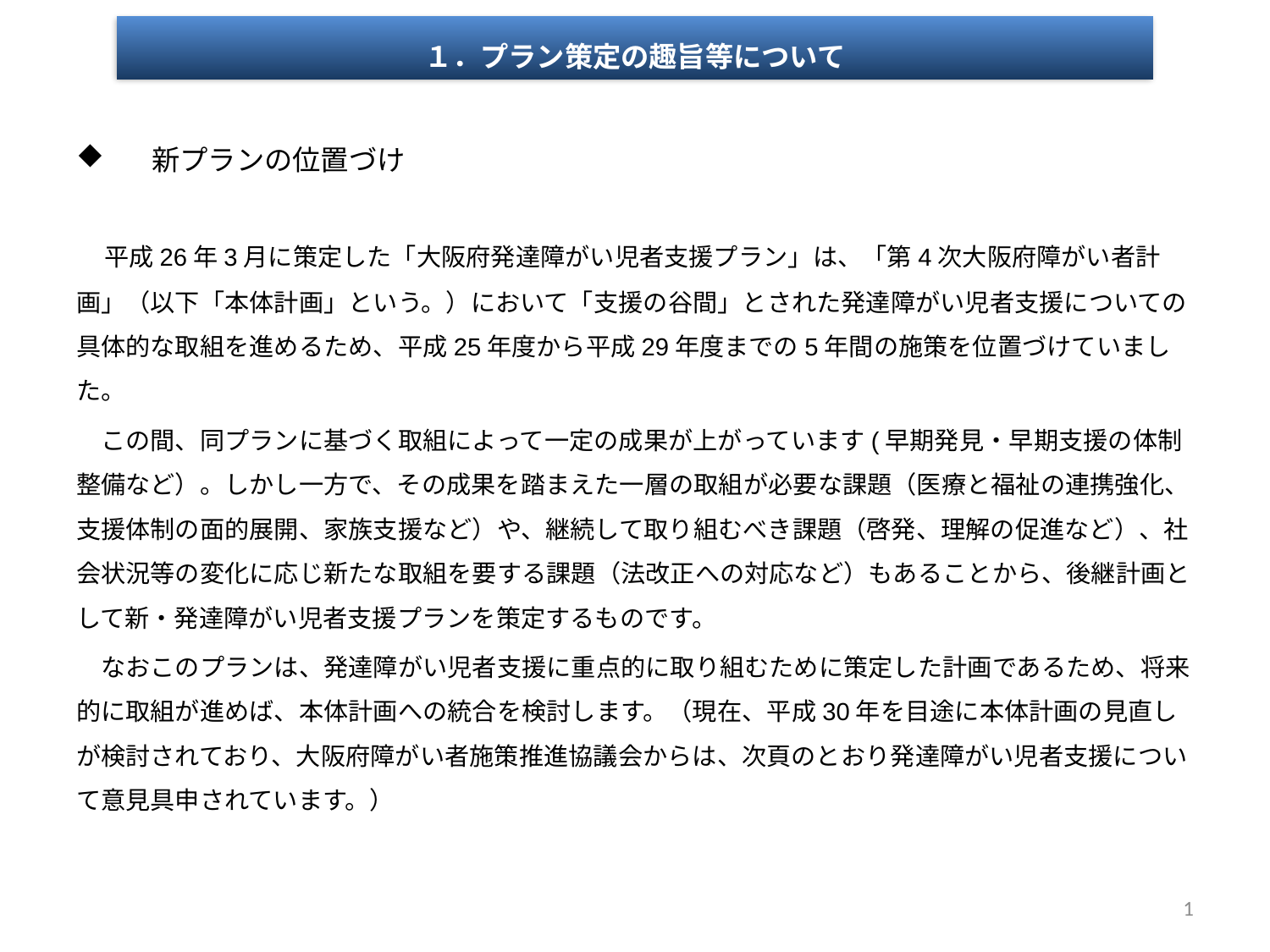

１．プラン策定の趣旨等について
　新プランの位置づけ

　平成26年3月に策定した「大阪府発達障がい児者支援プラン」は、「第4次大阪府障がい者計画」（以下「本体計画」という。）において「支援の谷間」とされた発達障がい児者支援についての具体的な取組を進めるため、平成25年度から平成29年度までの5年間の施策を位置づけていました。
　この間、同プランに基づく取組によって一定の成果が上がっています(早期発見・早期支援の体制整備など）。しかし一方で、その成果を踏まえた一層の取組が必要な課題（医療と福祉の連携強化、支援体制の面的展開、家族支援など）や、継続して取り組むべき課題（啓発、理解の促進など）、社会状況等の変化に応じ新たな取組を要する課題（法改正への対応など）もあることから、後継計画として新・発達障がい児者支援プランを策定するものです。
　なおこのプランは、発達障がい児者支援に重点的に取り組むために策定した計画であるため、将来的に取組が進めば、本体計画への統合を検討します。（現在、平成30年を目途に本体計画の見直しが検討されており、大阪府障がい者施策推進協議会からは、次頁のとおり発達障がい児者支援について意見具申されています。）

1